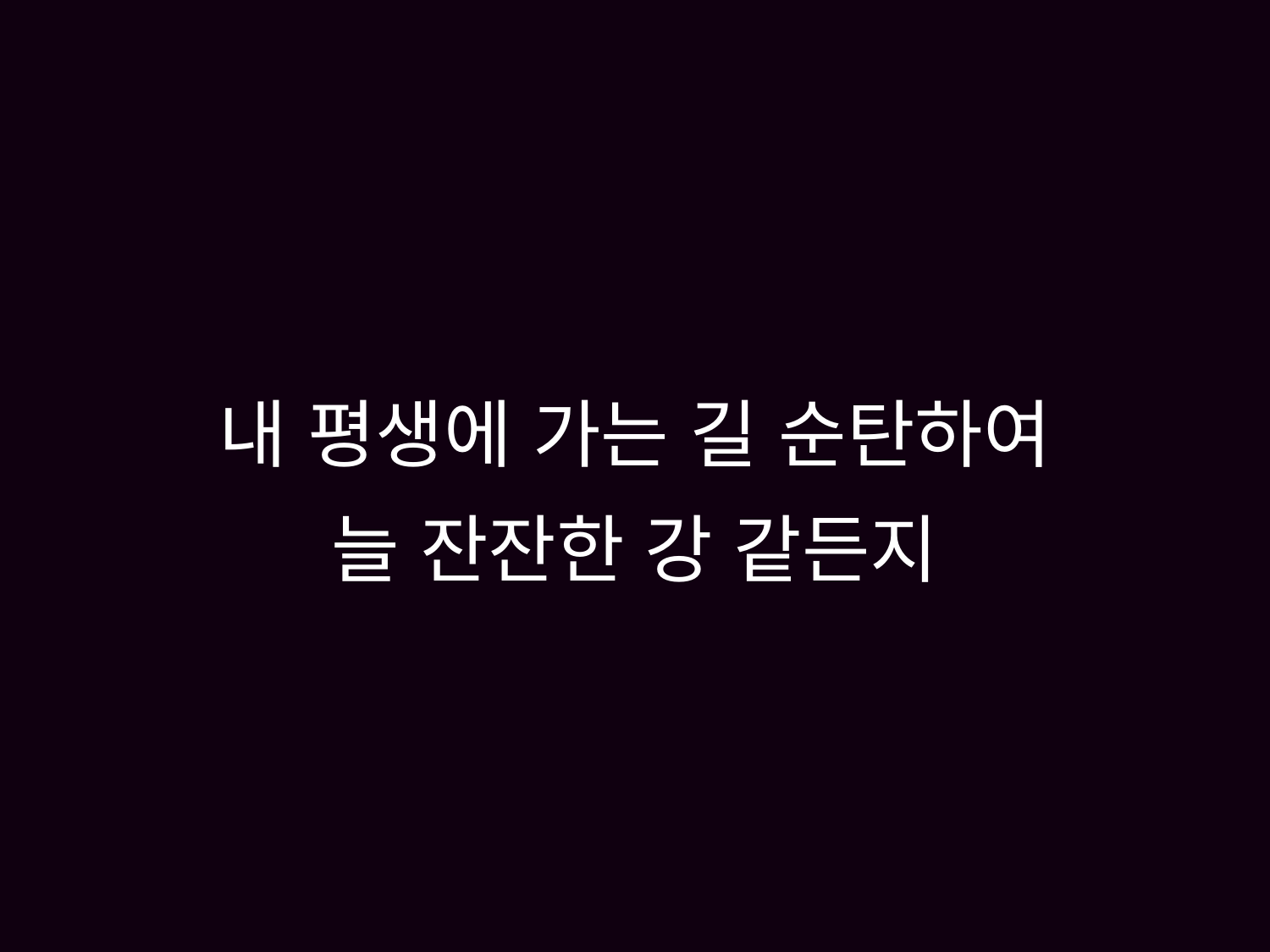

# 내 평생에 가는 길 순탄하여 늘 잔잔한 강 같든지